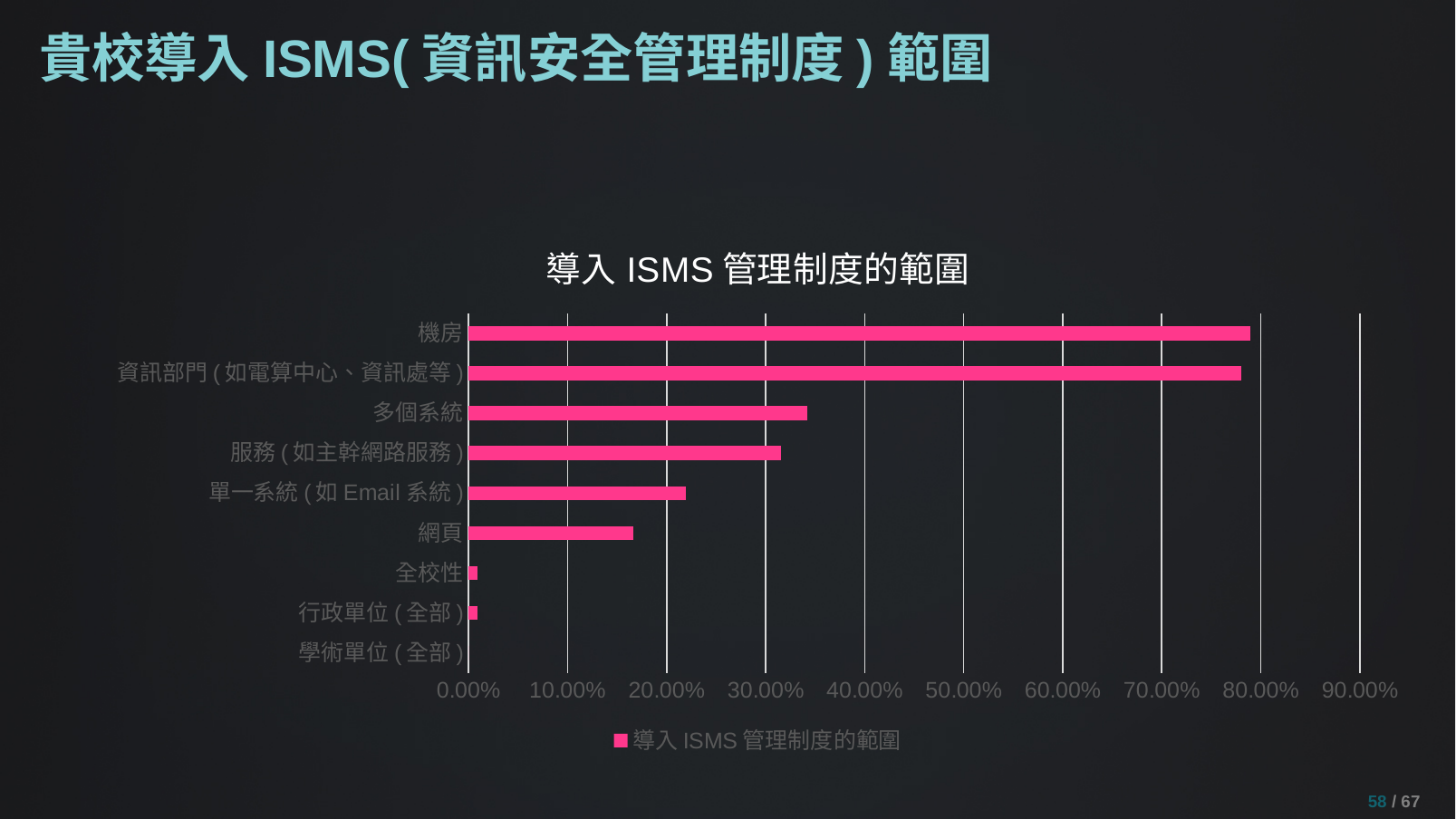

# 貴校導入ISMS(資訊安全管理制度)範圍

### Chart: 導入ISMS管理制度的範圍

| Category | 導入ISMS管理制度的範圍 |
|---|---|
| 學術單位(全部) | 0.0 |
| 行政單位(全部) | 0.008771929824561403 |
| 全校性 | 0.008771929824561403 |
| 網頁 | 0.16666666666666666 |
| 單一系統(如Email系統) | 0.21929824561403508 |
| 服務(如主幹網路服務) | 0.3157894736842105 |
| 多個系統 | 0.34210526315789475 |
| 資訊部門(如電算中心、資訊處等) | 0.7807017543859649 |
| 機房 | 0.7894736842105263 |